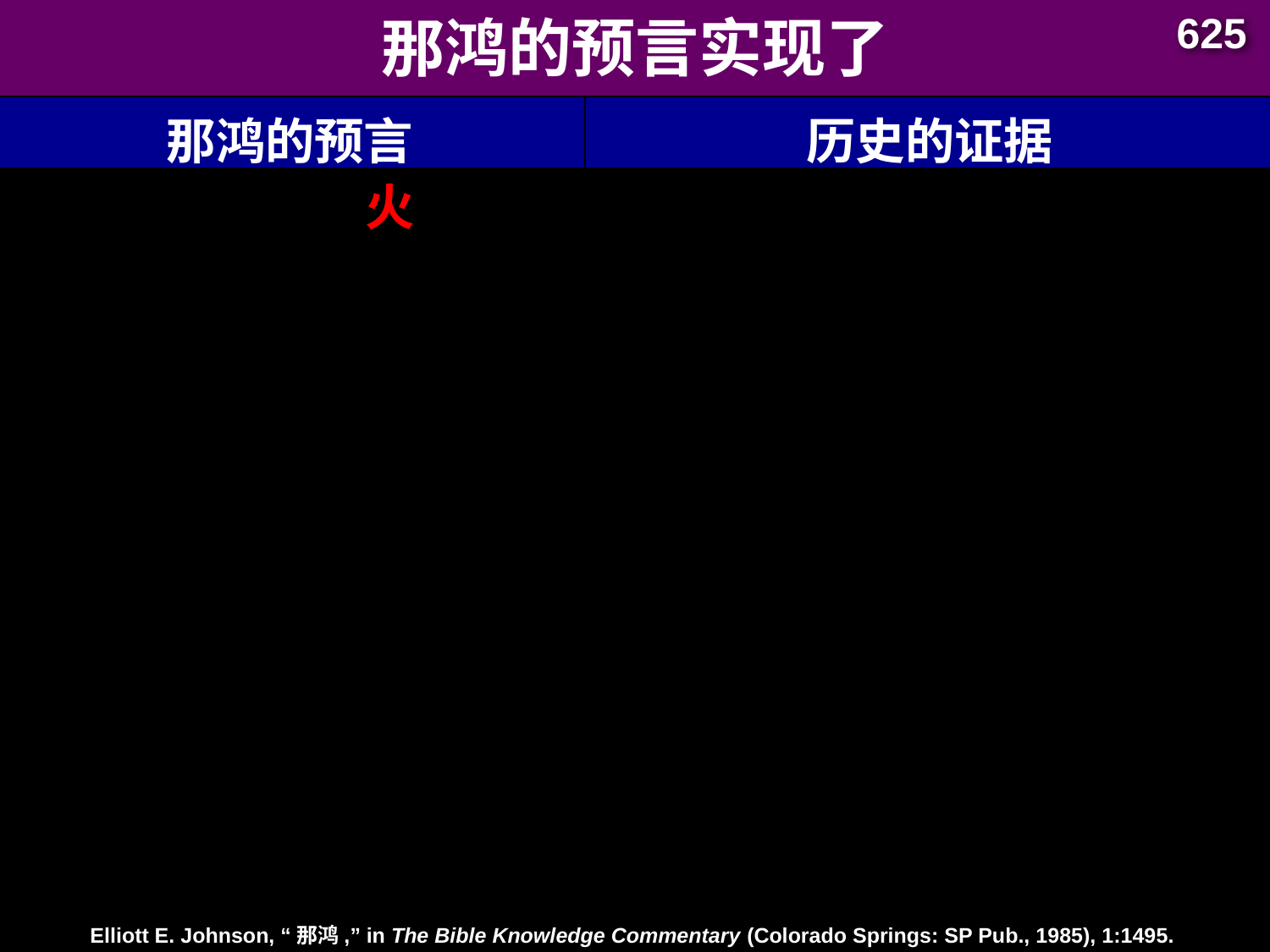

625
# 那鸿的预言实现了
| 那鸿的预言 | 历史的证据 |
| --- | --- |
| 6.尼尼微将被火毁灭（1:10；2:13；3:15）。 | 6. 对尼尼微的考古发掘显示出烧焦的木材、木炭和灰烬，“……大约2英寸厚……” （R. Campbell Thomson 和 R. W. Hutchinson，《尼尼微百年考古探索》，伦敦：Luzac出版社，第45页、77页）。 |
Elliott E. Johnson, “那鸿,” in The Bible Knowledge Commentary (Colorado Springs: SP Pub., 1985), 1:1495.